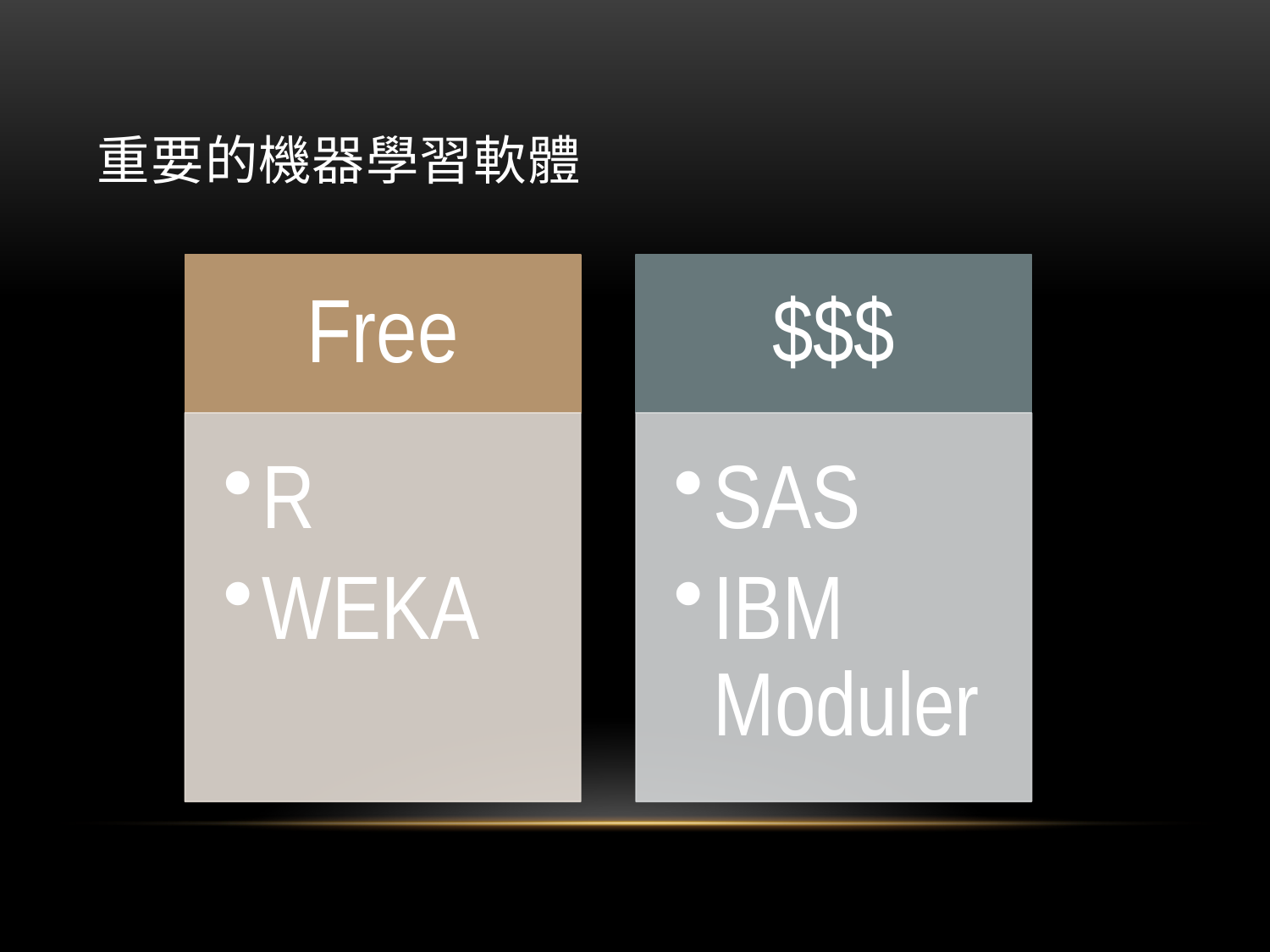

# 重要的機器學習軟體
Free
R
WEKA
$$$
SAS
IBM Moduler